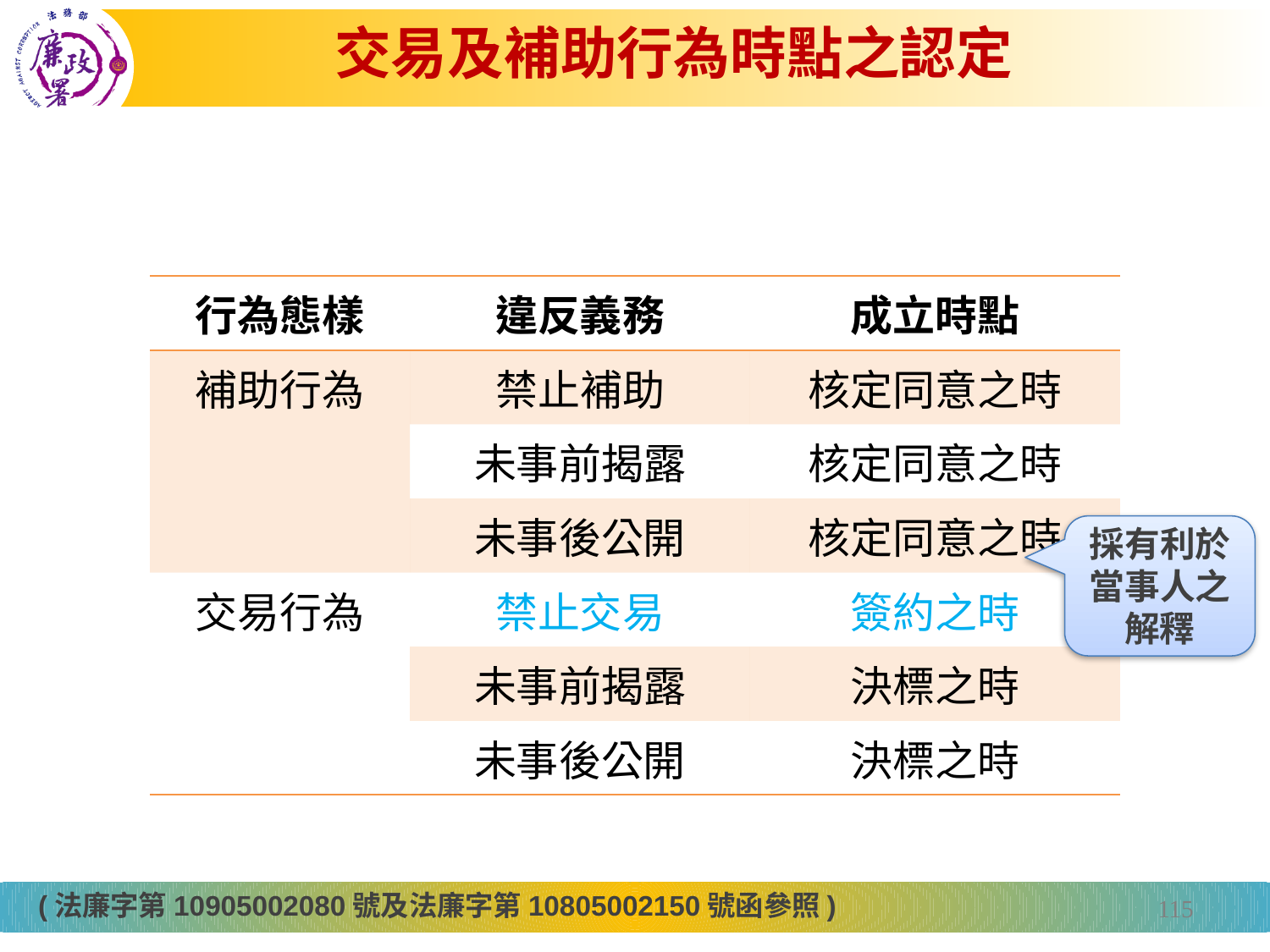

# 交易及補助行為時點之認定
| 行為態樣 | 違反義務 | 成立時點 |
| --- | --- | --- |
| 補助行為 | 禁止補助 | 核定同意之時 |
|  | 未事前揭露 | 核定同意之時 |
|  | 未事後公開 | 核定同意之時 |
| 交易行為 | 禁止交易 | 簽約之時 |
|  | 未事前揭露 | 決標之時 |
|  | 未事後公開 | 決標之時 |
採有利於當事人之解釋
(法廉字第10905002080號及法廉字第10805002150號函參照)
115